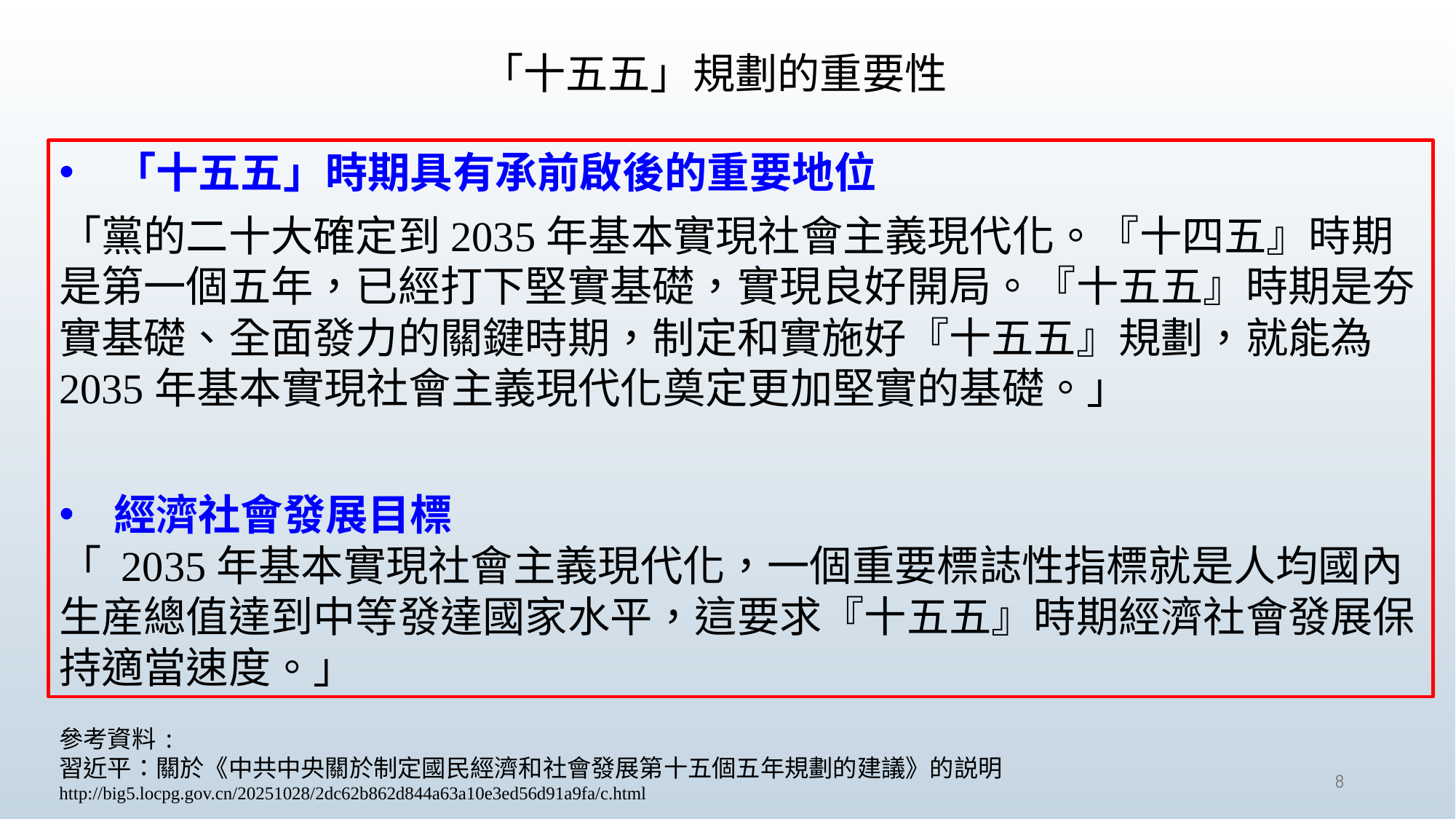

「十五五」規劃的重要性
「十五五」時期具有承前啟後的重要地位
「黨的二十大確定到2035年基本實現社會主義現代化。『十四五』時期是第一個五年，已經打下堅實基礎，實現良好開局。『十五五』時期是夯實基礎、全面發力的關鍵時期，制定和實施好『十五五』規劃，就能為2035年基本實現社會主義現代化奠定更加堅實的基礎。」

經濟社會發展目標
「 2035年基本實現社會主義現代化，一個重要標誌性指標就是人均國內生産總值達到中等發達國家水平，這要求『十五五』時期經濟社會發展保持適當速度。」
參考資料:
習近平：關於《中共中央關於制定國民經濟和社會發展第十五個五年規劃的建議》的説明
http://big5.locpg.gov.cn/20251028/2dc62b862d844a63a10e3ed56d91a9fa/c.html
8